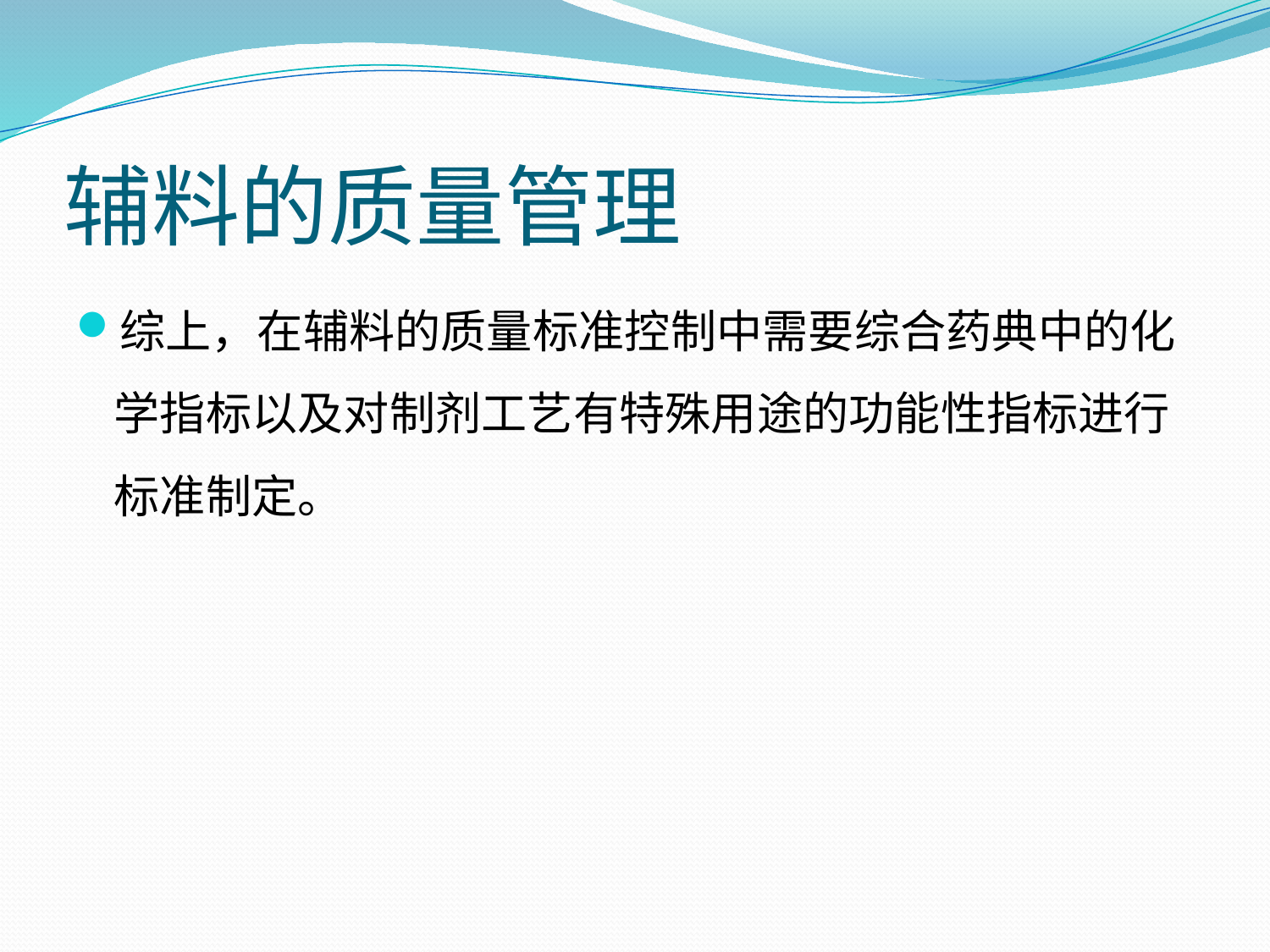

# 辅料的质量管理
综上，在辅料的质量标准控制中需要综合药典中的化学指标以及对制剂工艺有特殊用途的功能性指标进行标准制定。